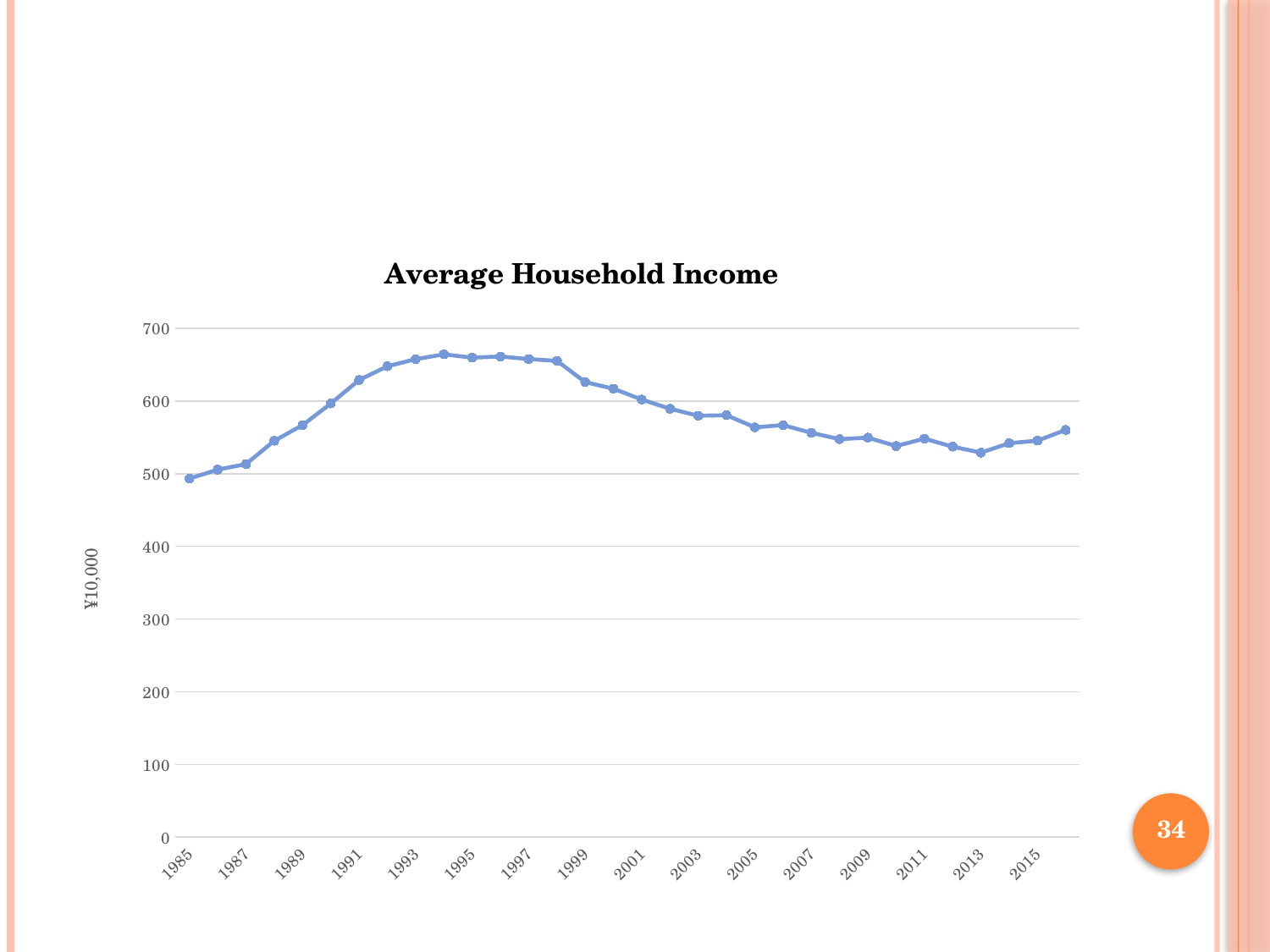

#

### Chart: Average Household Income

| Category | 平均所得 |
|---|---|
| 1985 | 493.3 |
| 1986 | 505.6 |
| 1987 | 513.2 |
| 1988 | 545.3 |
| 1989 | 566.7 |
| 1990 | 596.6 |
| 1991 | 628.8 |
| 1992 | 647.8 |
| 1993 | 657.5 |
| 1994 | 664.2 |
| 1995 | 659.6 |
| 1996 | 661.2 |
| 1997 | 657.7 |
| 1998 | 655.2 |
| 1999 | 626.0 |
| 2000 | 616.9 |
| 2001 | 602.0 |
| 2002 | 589.3 |
| 2003 | 579.7 |
| 2004 | 580.4 |
| 2005 | 563.8 |
| 2006 | 566.8 |
| 2007 | 556.2 |
| 2008 | 547.5 |
| 2009 | 549.6 |
| 2010 | 538.0 |
| 2011 | 548.2 |
| 2012 | 537.2 |
| 2013 | 528.9 |
| 2014 | 541.9 |
| 2015 | 545.4 |
| 2016 | 560.2 |
34